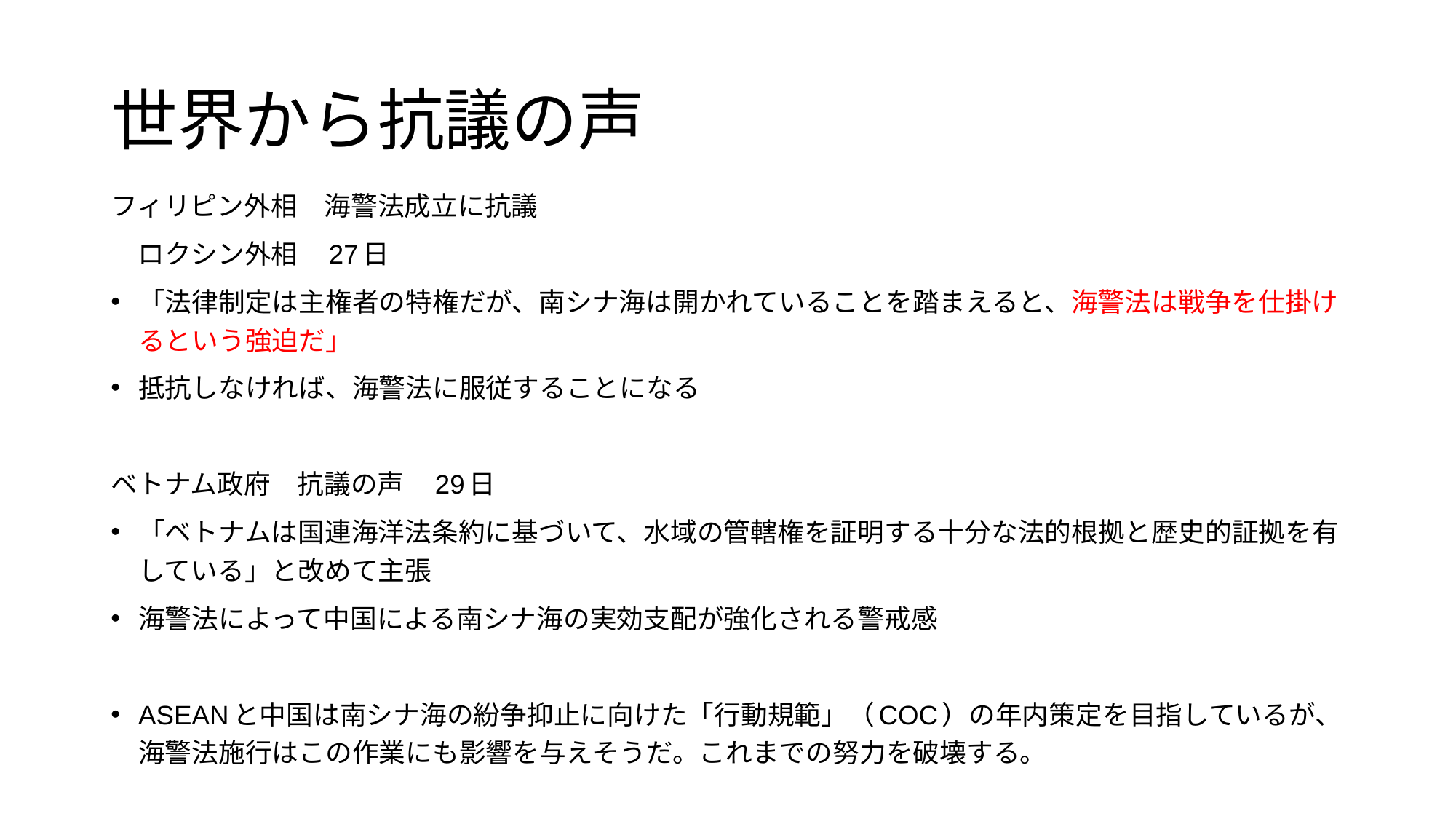

# 世界から抗議の声
フィリピン外相　海警法成立に抗議
　ロクシン外相　27日
「法律制定は主権者の特権だが、南シナ海は開かれていることを踏まえると、海警法は戦争を仕掛けるという強迫だ」
抵抗しなければ、海警法に服従することになる

ベトナム政府　抗議の声　29日
「ベトナムは国連海洋法条約に基づいて、水域の管轄権を証明する十分な法的根拠と歴史的証拠を有している」と改めて主張
海警法によって中国による南シナ海の実効支配が強化される警戒感

ASEANと中国は南シナ海の紛争抑止に向けた「行動規範」（COC）の年内策定を目指しているが、海警法施行はこの作業にも影響を与えそうだ。これまでの努力を破壊する。